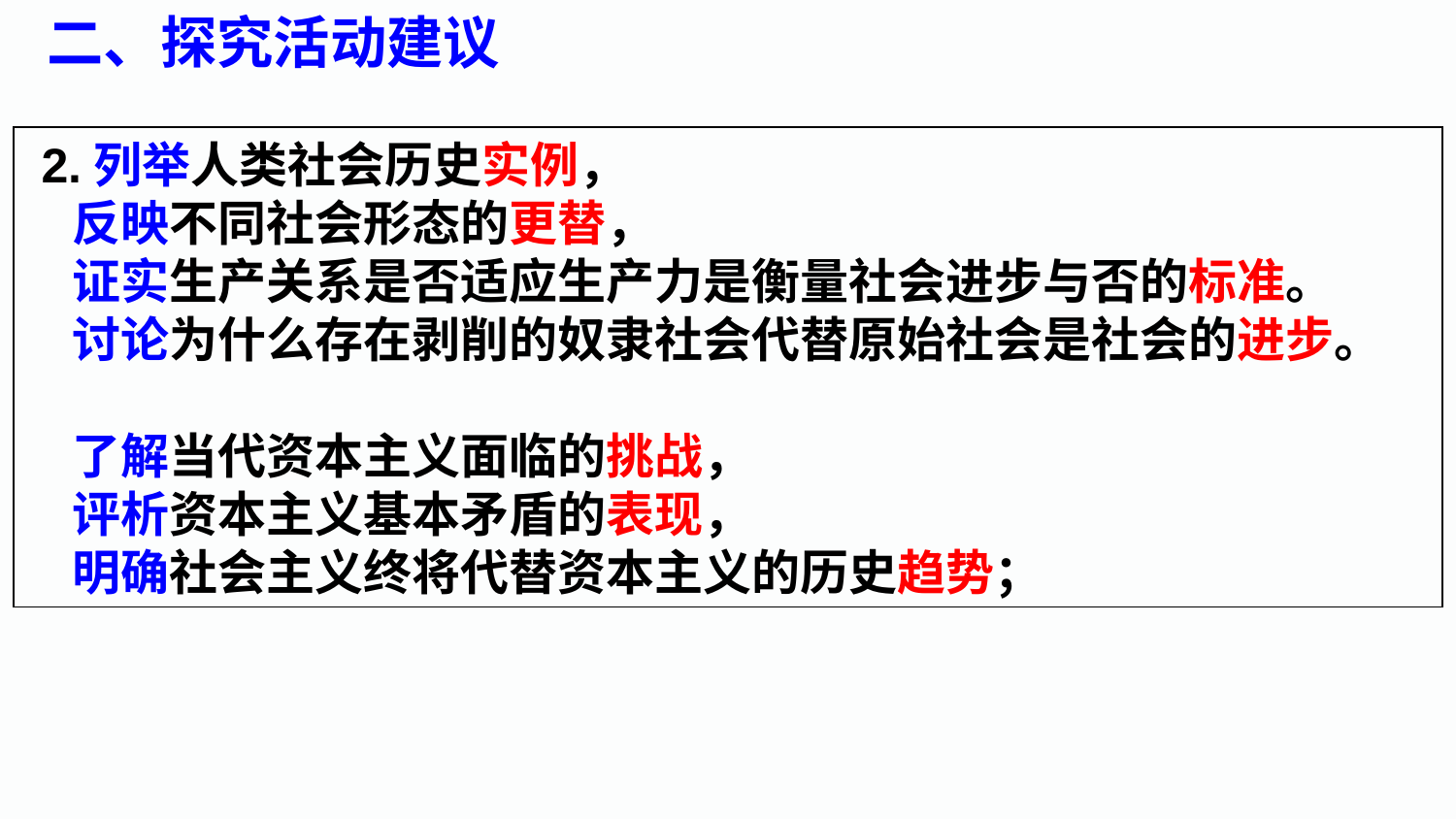

二、探究活动建议
 2.列举人类社会历史实例，
   反映不同社会形态的更替，
   证实生产关系是否适应生产力是衡量社会进步与否的标准。
   讨论为什么存在剥削的奴隶社会代替原始社会是社会的进步。

   了解当代资本主义面临的挑战，
   评析资本主义基本矛盾的表现，
   明确社会主义终将代替资本主义的历史趋势；